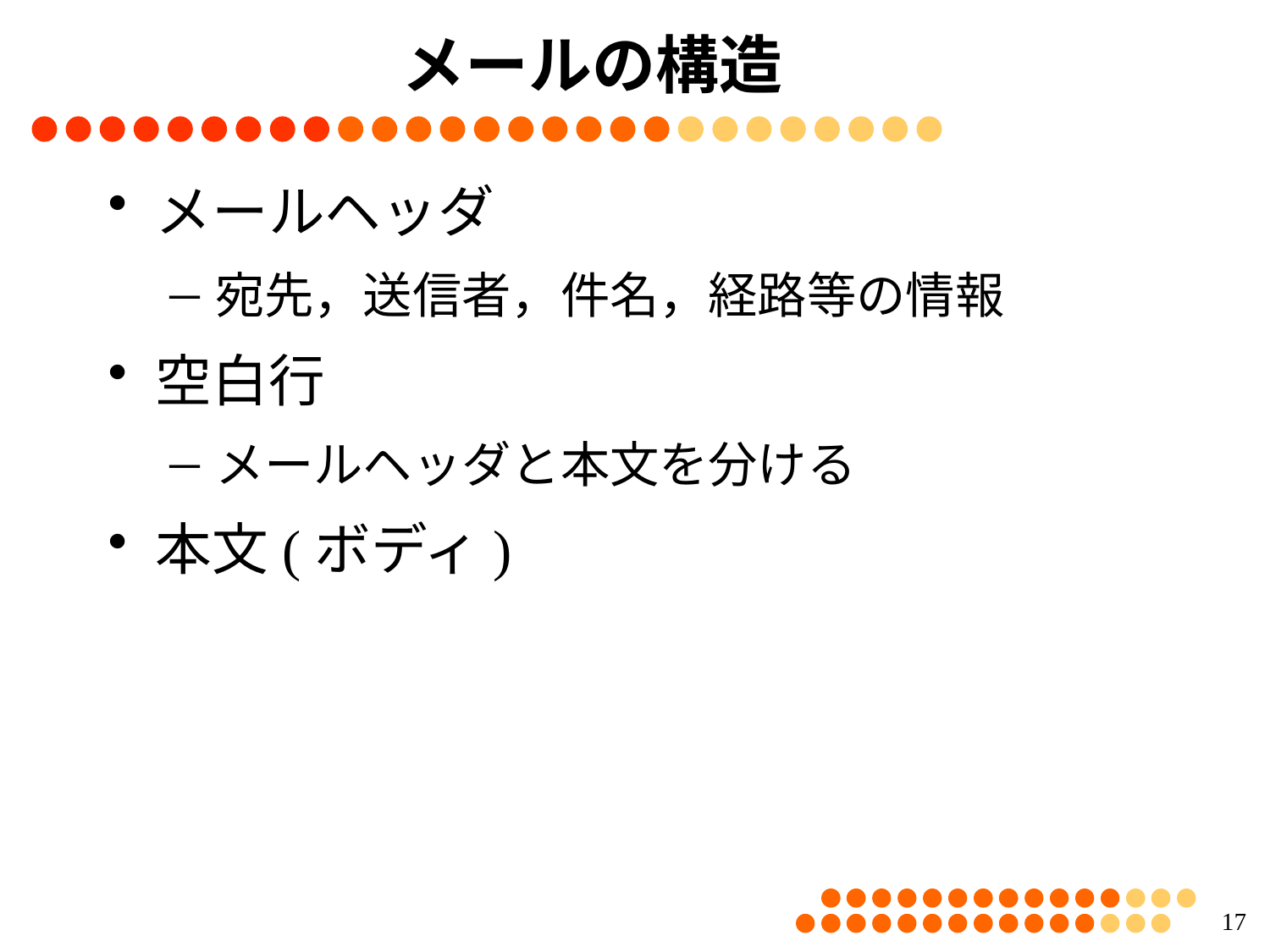

# メールの構造
メールヘッダ
－ 宛先，送信者，件名，経路等の情報
空白行
－ メールヘッダと本文を分ける
本文(ボディ)
17